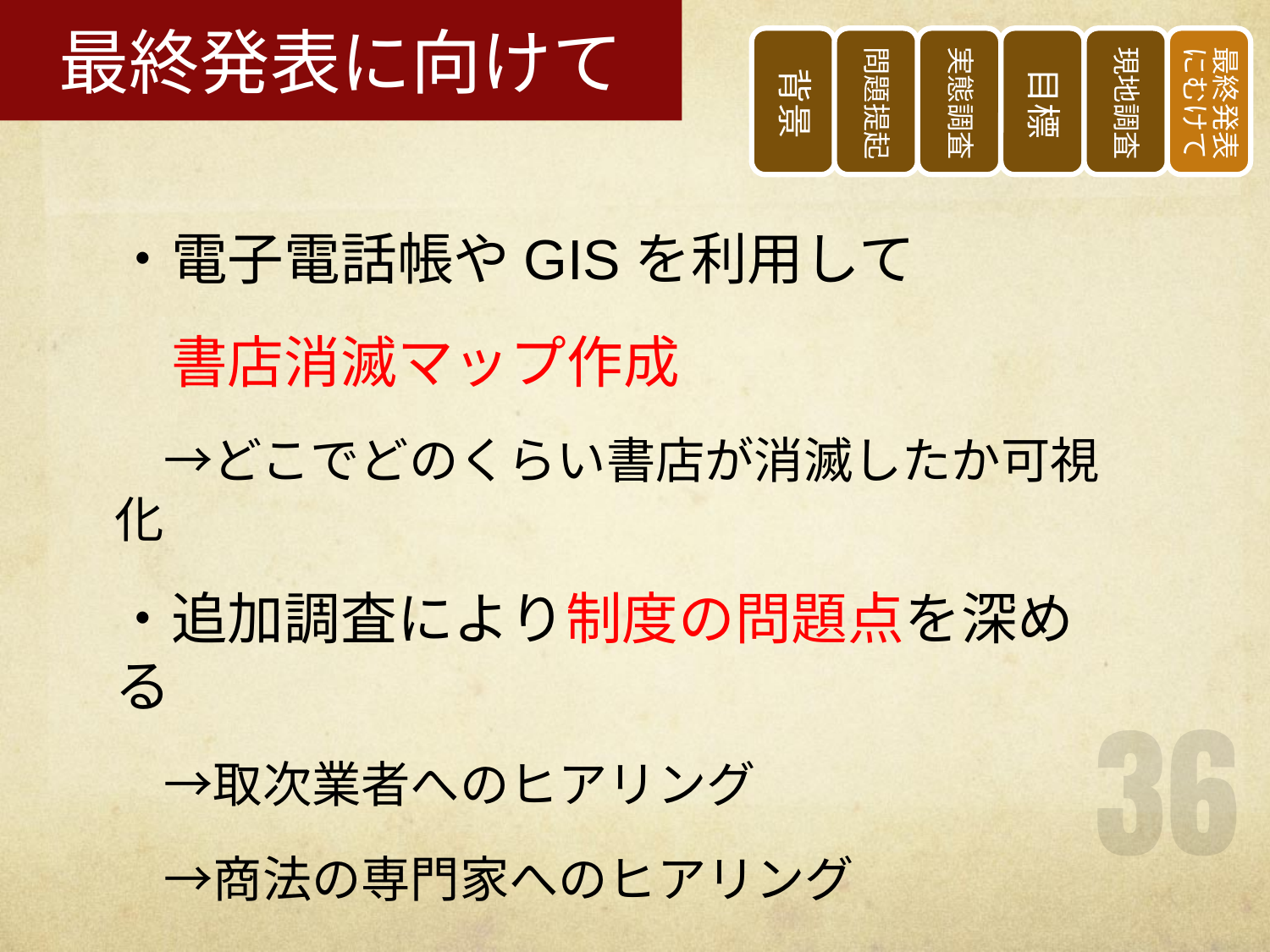

最終発表に向けて
背景
問題提起
実態調査
目標
現地調査
最終発表にむけて
#
・電子電話帳やGISを利用して
　書店消滅マップ作成
　→どこでどのくらい書店が消滅したか可視化
・追加調査により制度の問題点を深める
　→取次業者へのヒアリング
　→商法の専門家へのヒアリング

36